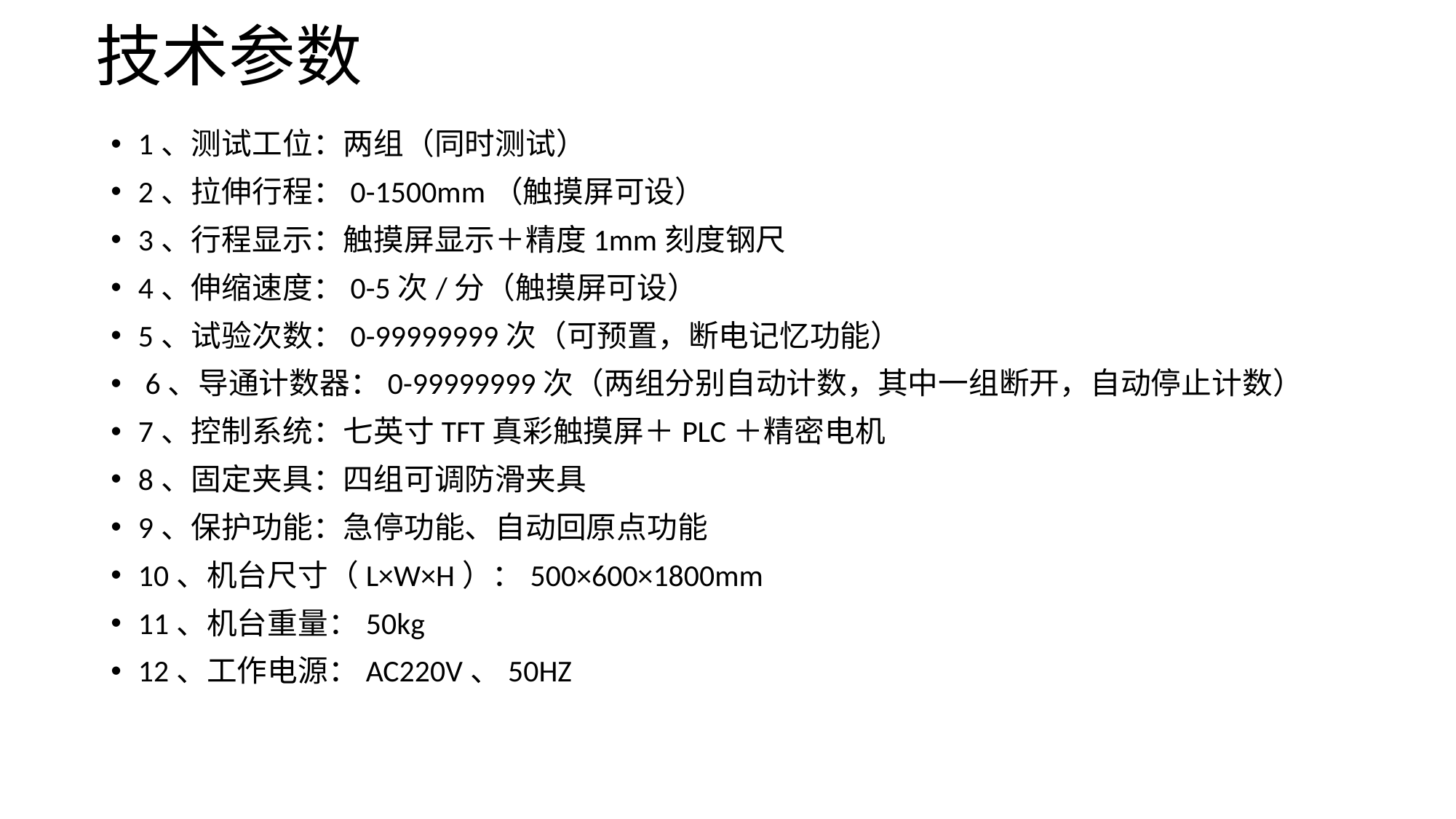

# 技术参数
1、测试工位：两组（同时测试）
2、拉伸行程：0-1500mm（触摸屏可设）
3、行程显示：触摸屏显示＋精度1mm刻度钢尺
4、伸缩速度：0-5次/分（触摸屏可设）
5、试验次数：0-99999999次（可预置，断电记忆功能）
 6、导通计数器：0-99999999次（两组分别自动计数，其中一组断开，自动停止计数）
7、控制系统：七英寸TFT真彩触摸屏＋PLC＋精密电机
8、固定夹具：四组可调防滑夹具
9、保护功能：急停功能、自动回原点功能
10、机台尺寸（L×W×H）：500×600×1800mm
11、机台重量：50kg
12、工作电源：AC220V、50HZ